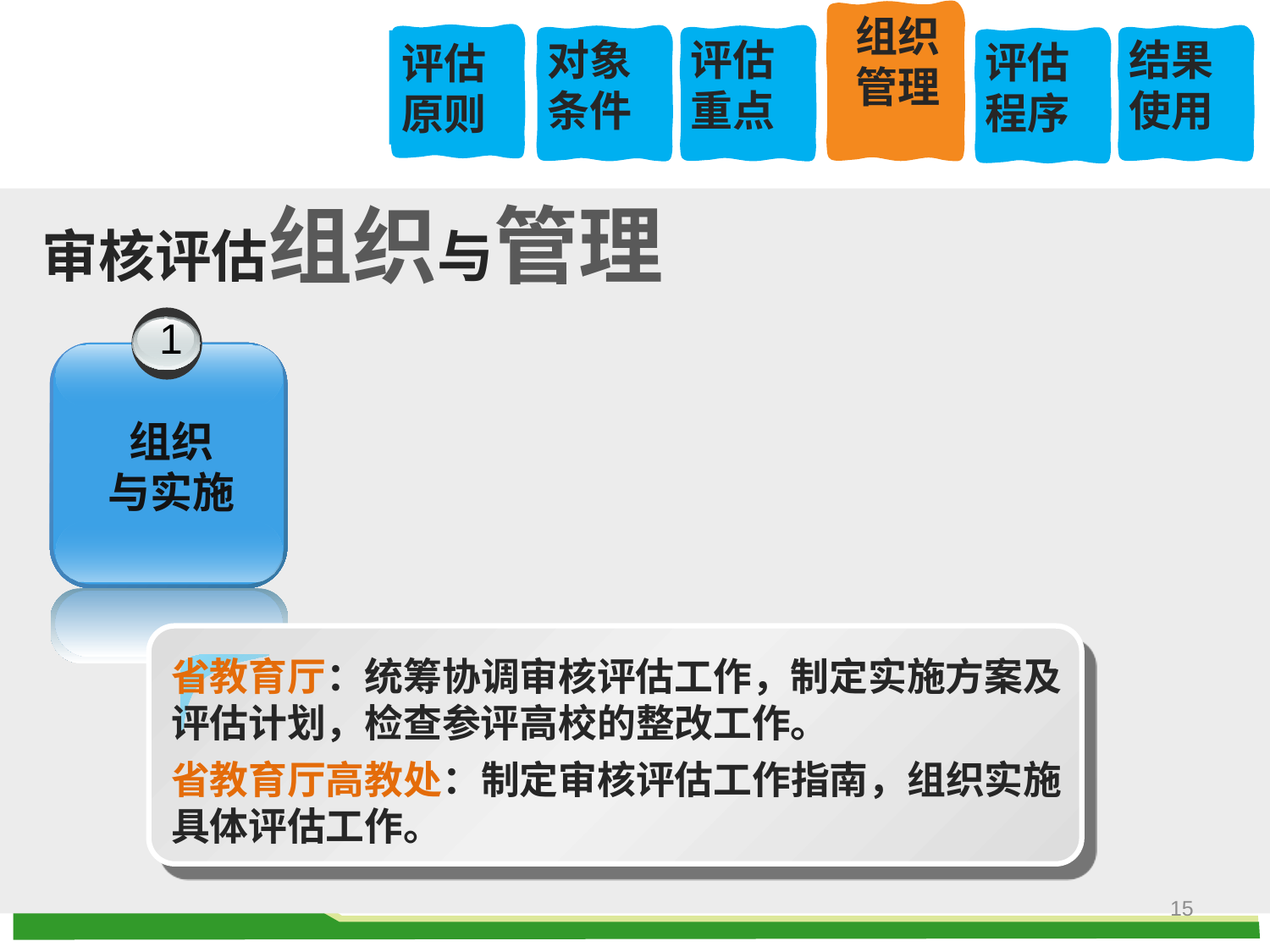

组织管理
课程
介绍

评估原则

对象条件
课程
介绍

评估重点
课程
介绍

结果使用
课程
介绍

评估程序
课程
介绍

审核评估组织与管理

1

组织
与实施

省教育厅：统筹协调审核评估工作，制定实施方案及评估计划，检查参评高校的整改工作。
省教育厅高教处：制定审核评估工作指南，组织实施具体评估工作。

15